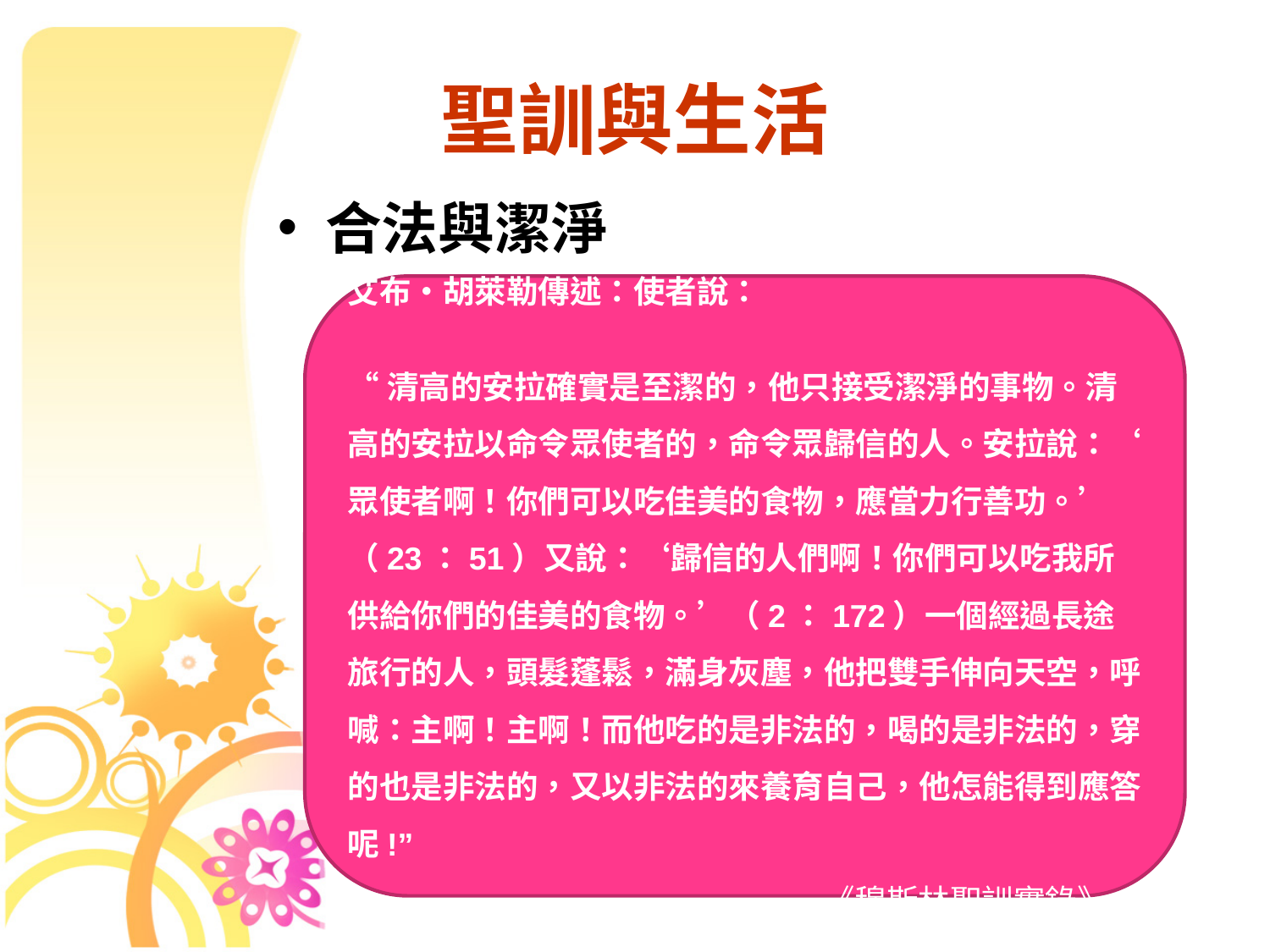

# 聖訓與生活
合法與潔淨

艾布•胡萊勒傳述：使者說：
“清高的安拉確實是至潔的，他只接受潔淨的事物。清高的安拉以命令眾使者的，命令眾歸信的人。安拉說：‘眾使者啊！你們可以吃佳美的食物，應當力行善功。’（23：51）又說：‘歸信的人們啊！你們可以吃我所供給你們的佳美的食物。’（2：172）一個經過長途旅行的人，頭髮蓬鬆，滿身灰塵，他把雙手伸向天空，呼喊：主啊！主啊！而他吃的是非法的，喝的是非法的，穿的也是非法的，又以非法的來養育自己，他怎能得到應答呢!”
                                                                 《穆斯林聖訓實錄》